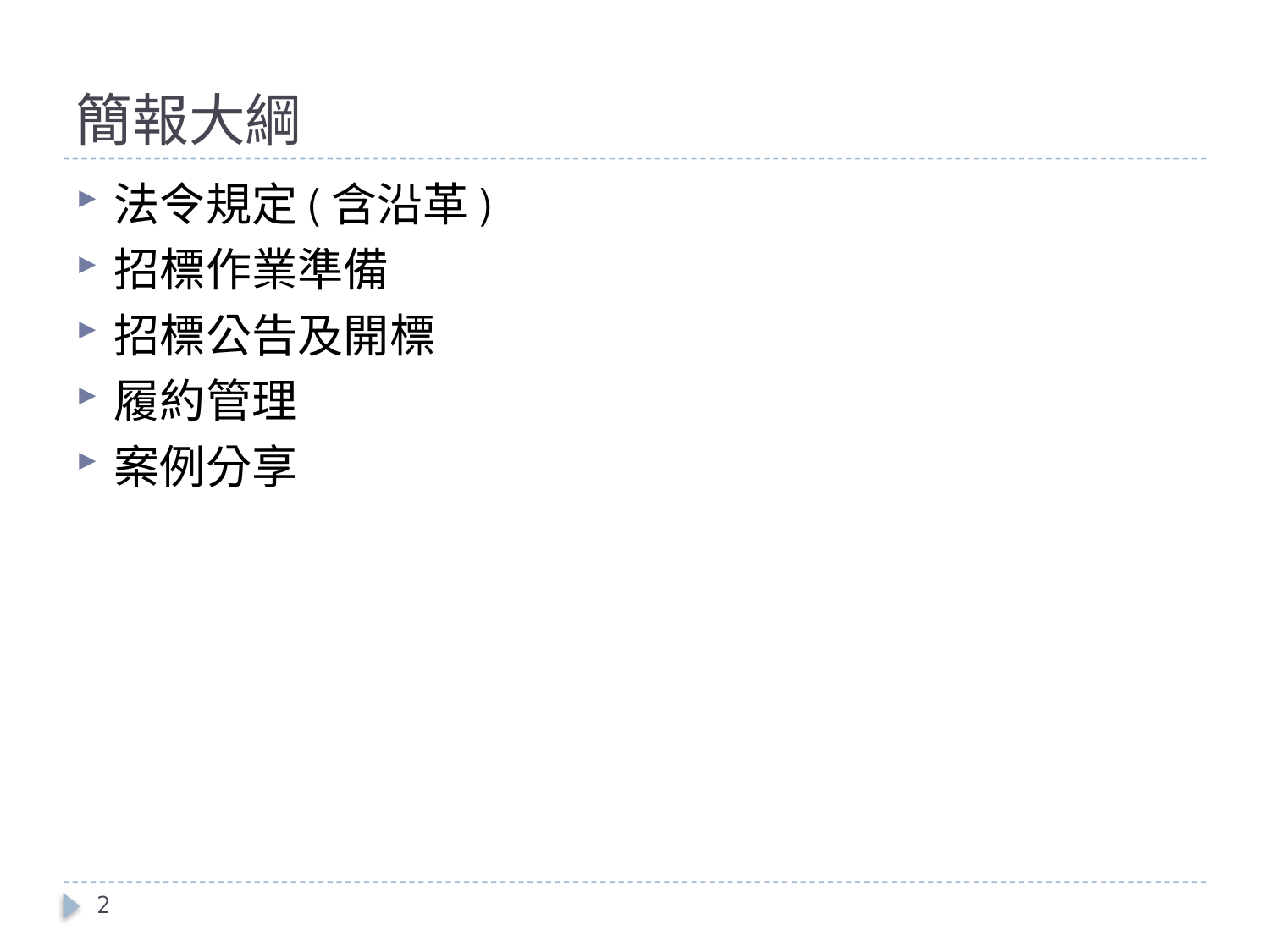

# 簡報大綱
法令規定(含沿革)
招標作業準備
招標公告及開標
履約管理
案例分享

2